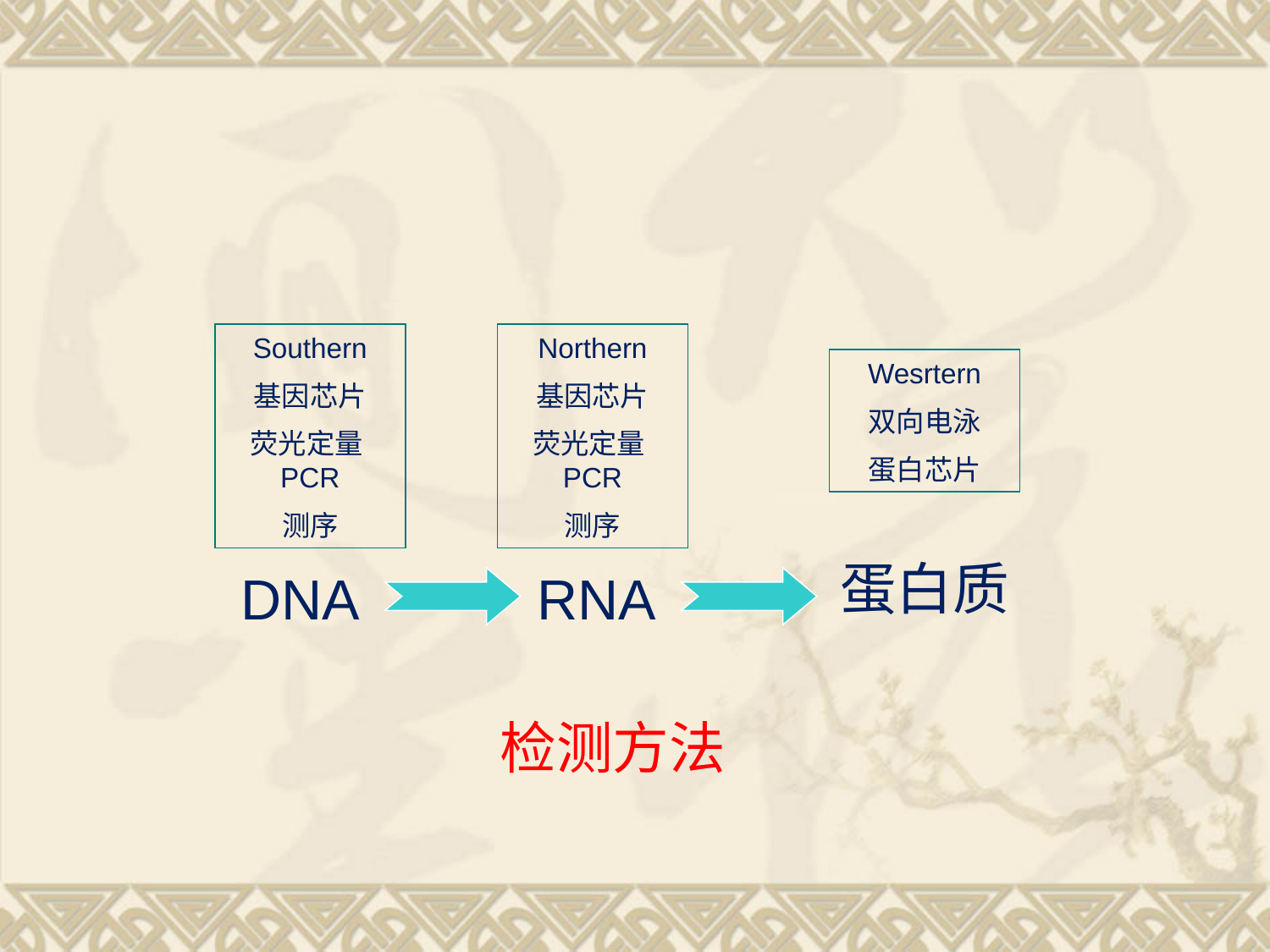

Southern
基因芯片
荧光定量PCR
测序
Northern
基因芯片
荧光定量PCR
测序
Wesrtern
双向电泳
蛋白芯片
蛋白质
DNA
RNA

检测方法